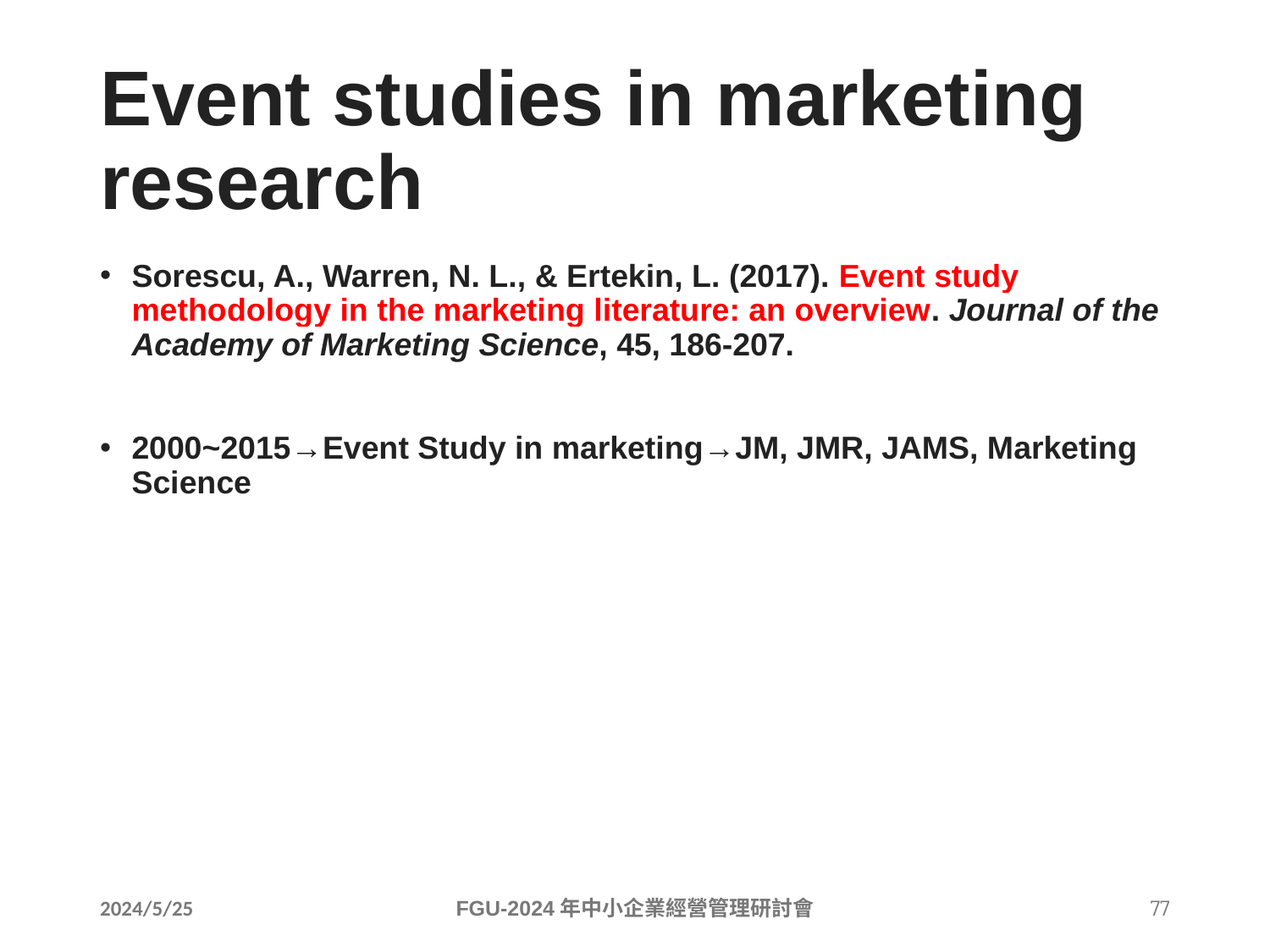

# Event studies in marketing research
Sorescu, A., Warren, N. L., & Ertekin, L. (2017). Event study methodology in the marketing literature: an overview. Journal of the Academy of Marketing Science, 45, 186-207.

2000~2015→Event Study in marketing→JM, JMR, JAMS, Marketing Science
2024/5/25
FGU-2024年中小企業經營管理研討會
77